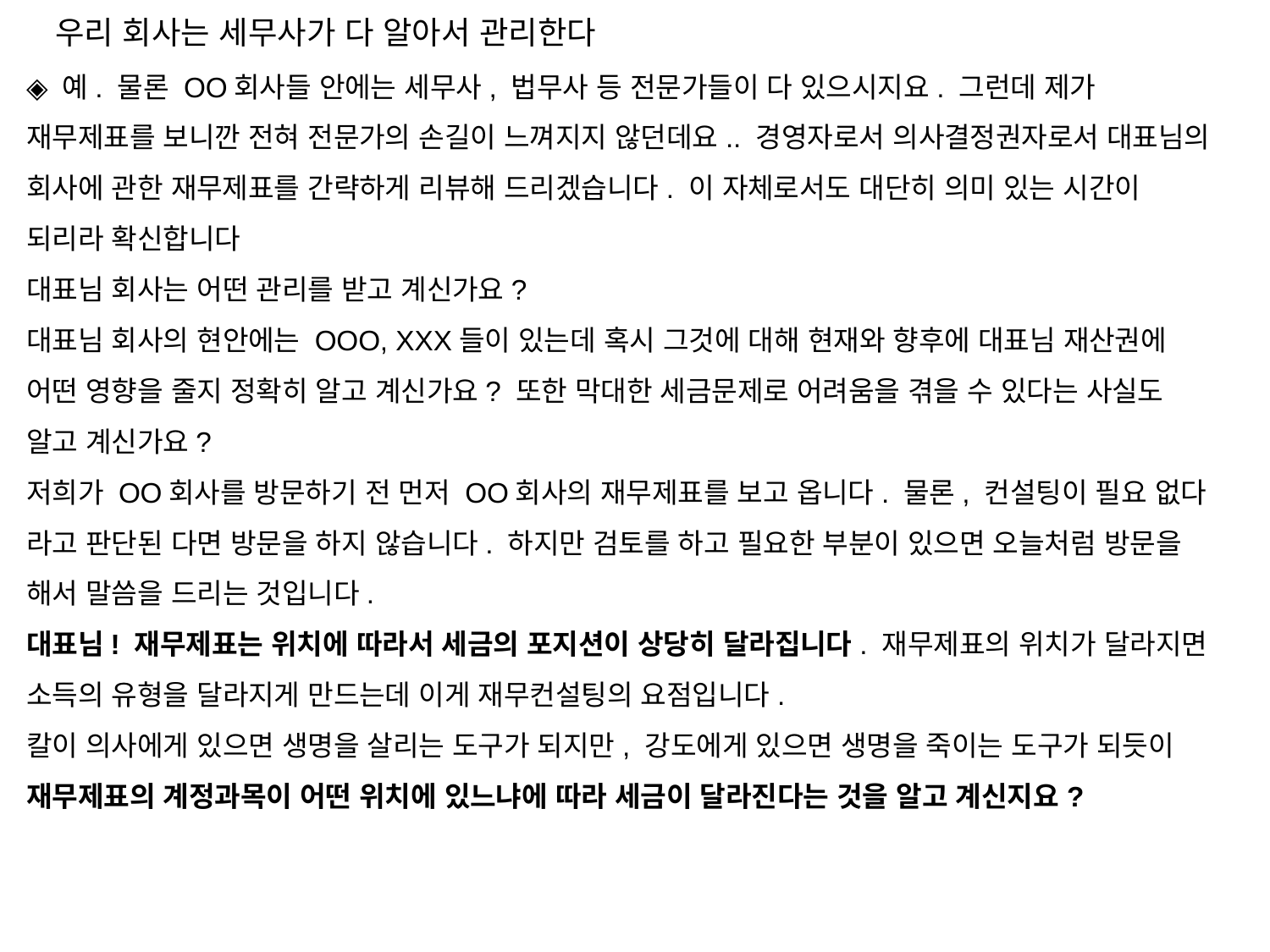

우리 회사는 세무사가 다 알아서 관리한다
◈ 예. 물론 OO회사들 안에는 세무사, 법무사 등 전문가들이 다 있으시지요. 그런데 제가 재무제표를 보니깐 전혀 전문가의 손길이 느껴지지 않던데요.. 경영자로서 의사결정권자로서 대표님의 회사에 관한 재무제표를 간략하게 리뷰해 드리겠습니다. 이 자체로서도 대단히 의미 있는 시간이 되리라 확신합니다
대표님 회사는 어떤 관리를 받고 계신가요?
대표님 회사의 현안에는 OOO, XXX들이 있는데 혹시 그것에 대해 현재와 향후에 대표님 재산권에 어떤 영향을 줄지 정확히 알고 계신가요? 또한 막대한 세금문제로 어려움을 겪을 수 있다는 사실도 알고 계신가요?
저희가 OO회사를 방문하기 전 먼저 OO회사의 재무제표를 보고 옵니다. 물론, 컨설팅이 필요 없다 라고 판단된 다면 방문을 하지 않습니다. 하지만 검토를 하고 필요한 부분이 있으면 오늘처럼 방문을 해서 말씀을 드리는 것입니다.
대표님! 재무제표는 위치에 따라서 세금의 포지션이 상당히 달라집니다. 재무제표의 위치가 달라지면 소득의 유형을 달라지게 만드는데 이게 재무컨설팅의 요점입니다.
칼이 의사에게 있으면 생명을 살리는 도구가 되지만, 강도에게 있으면 생명을 죽이는 도구가 되듯이 재무제표의 계정과목이 어떤 위치에 있느냐에 따라 세금이 달라진다는 것을 알고 계신지요?